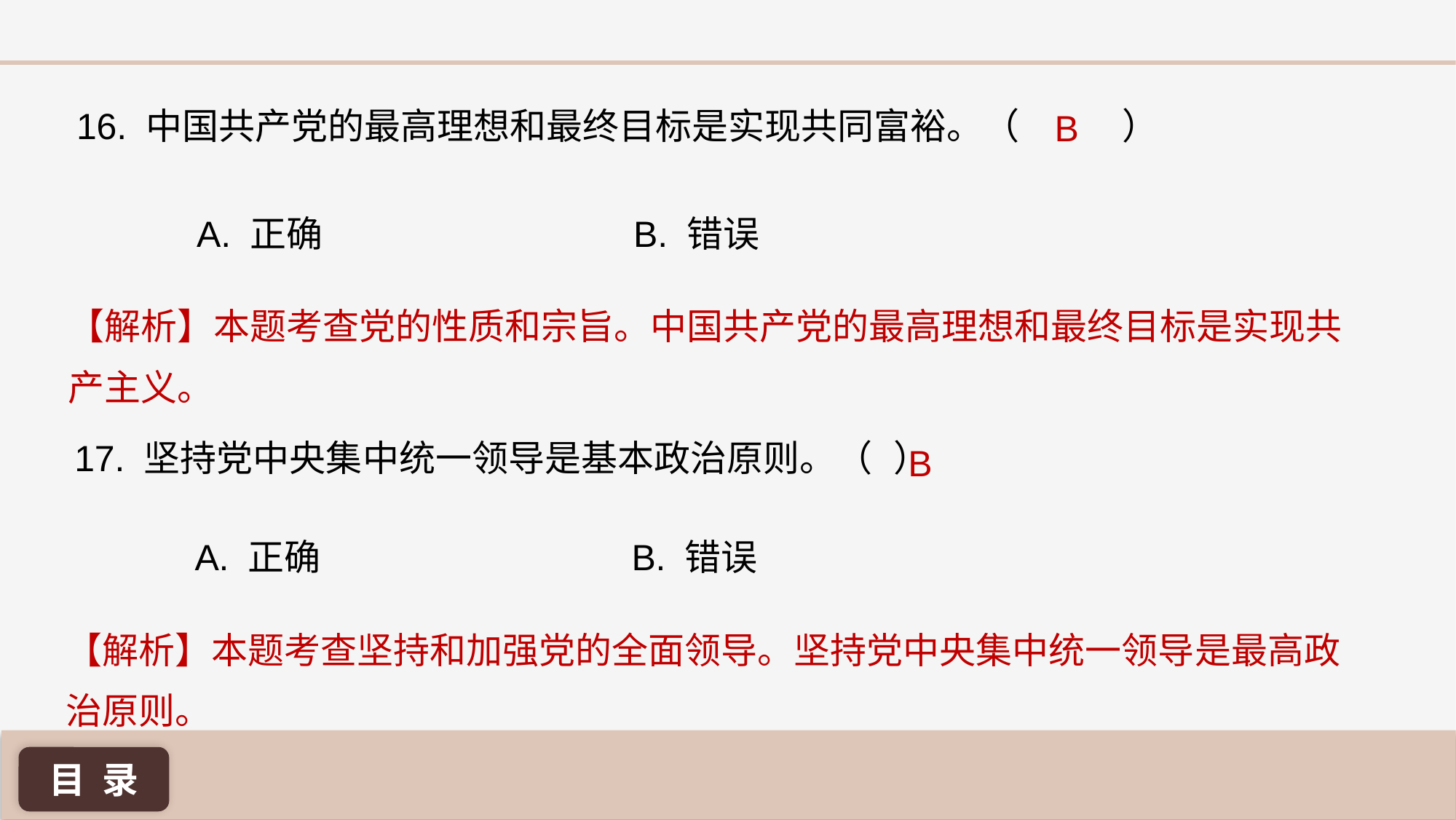

B
16. 中国共产党的最高理想和最终目标是实现共同富裕。（	 ）
A. 正确 			B. 错误
【解析】本题考查党的性质和宗旨。中国共产党的最高理想和最终目标是实现共产主义。
17. 坚持党中央集中统一领导是基本政治原则。（ 	）
B
A. 正确 			B. 错误
【解析】本题考查坚持和加强党的全面领导。坚持党中央集中统一领导是最高政治原则。